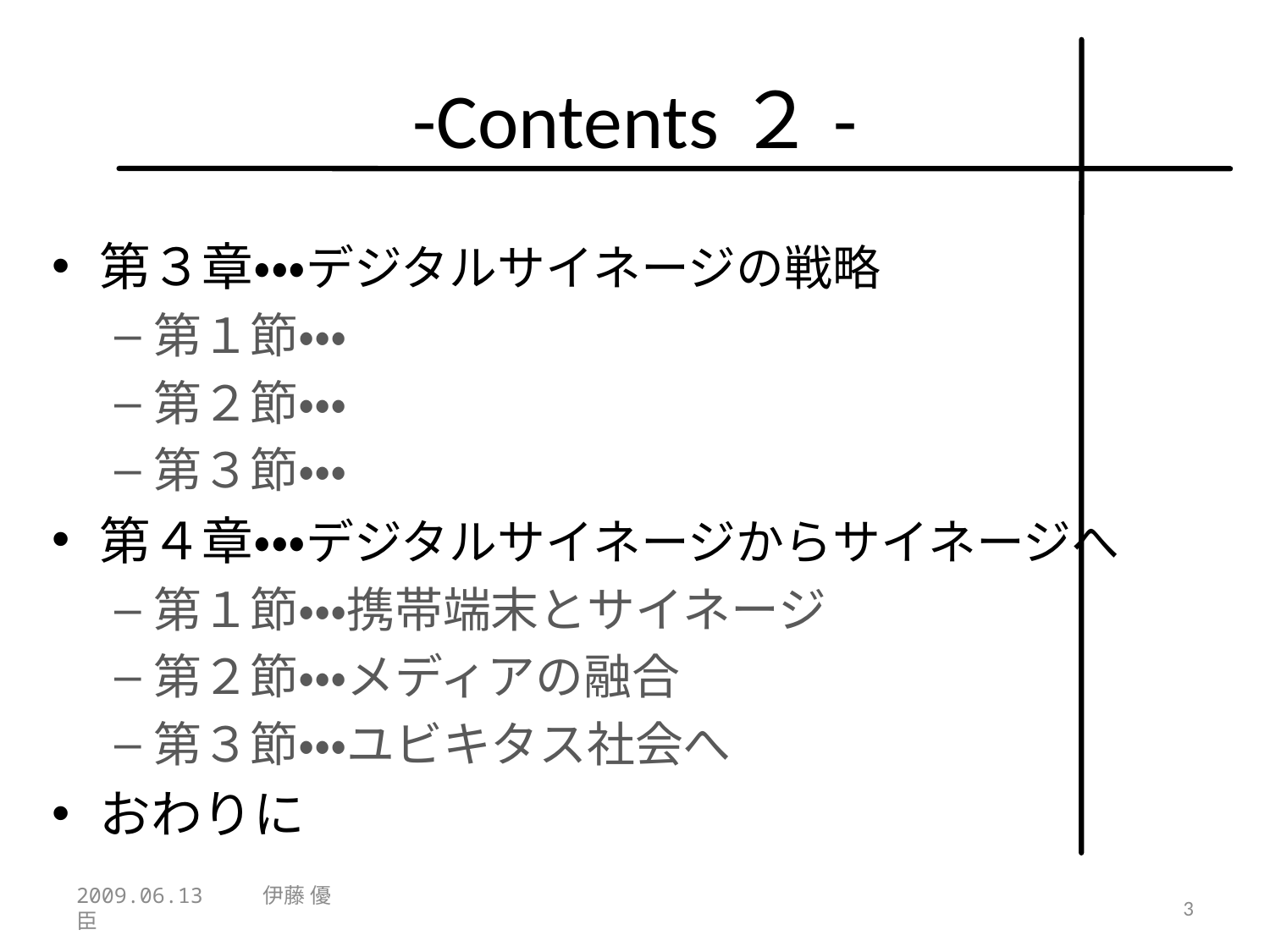

# -Contents２-
第３章・・・デジタルサイネージの戦略
第１節・・・
第２節・・・
第３節・・・
第４章・・・デジタルサイネージからサイネージへ
第１節・・・携帯端末とサイネージ
第２節・・・メディアの融合
第３節・・・ユビキタス社会へ
おわりに

2009.06.13 　　伊藤 優臣
3